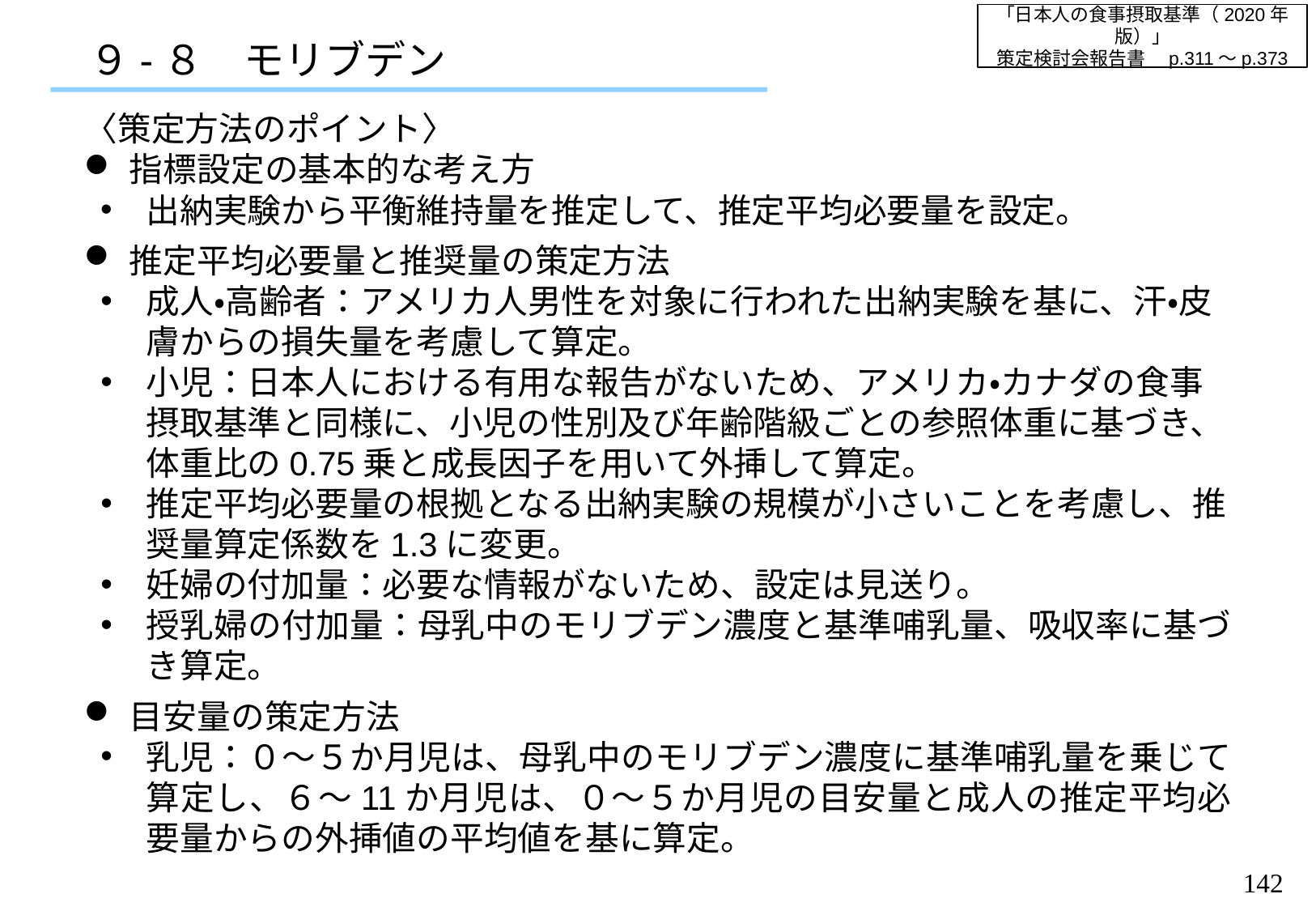

「日本人の食事摂取基準（2020年版）」
策定検討会報告書　p.311～p.373
９-８　モリブデン

〈策定方法のポイント〉
指標設定の基本的な考え方
出納実験から平衡維持量を推定して、推定平均必要量を設定。
推定平均必要量と推奨量の策定方法
成人・高齢者：アメリカ人男性を対象に行われた出納実験を基に、汗・皮膚からの損失量を考慮して算定。
小児：日本人における有用な報告がないため、アメリカ・カナダの食事摂取基準と同様に、小児の性別及び年齢階級ごとの参照体重に基づき、体重比の0.75乗と成長因子を用いて外挿して算定。
推定平均必要量の根拠となる出納実験の規模が小さいことを考慮し、推奨量算定係数を1.3に変更。
妊婦の付加量：必要な情報がないため、設定は見送り。
授乳婦の付加量：母乳中のモリブデン濃度と基準哺乳量、吸収率に基づき算定。
目安量の策定方法
乳児：０～５か月児は、母乳中のモリブデン濃度に基準哺乳量を乗じて算定し、６～11か月児は、０～５か月児の目安量と成人の推定平均必要量からの外挿値の平均値を基に算定。
142